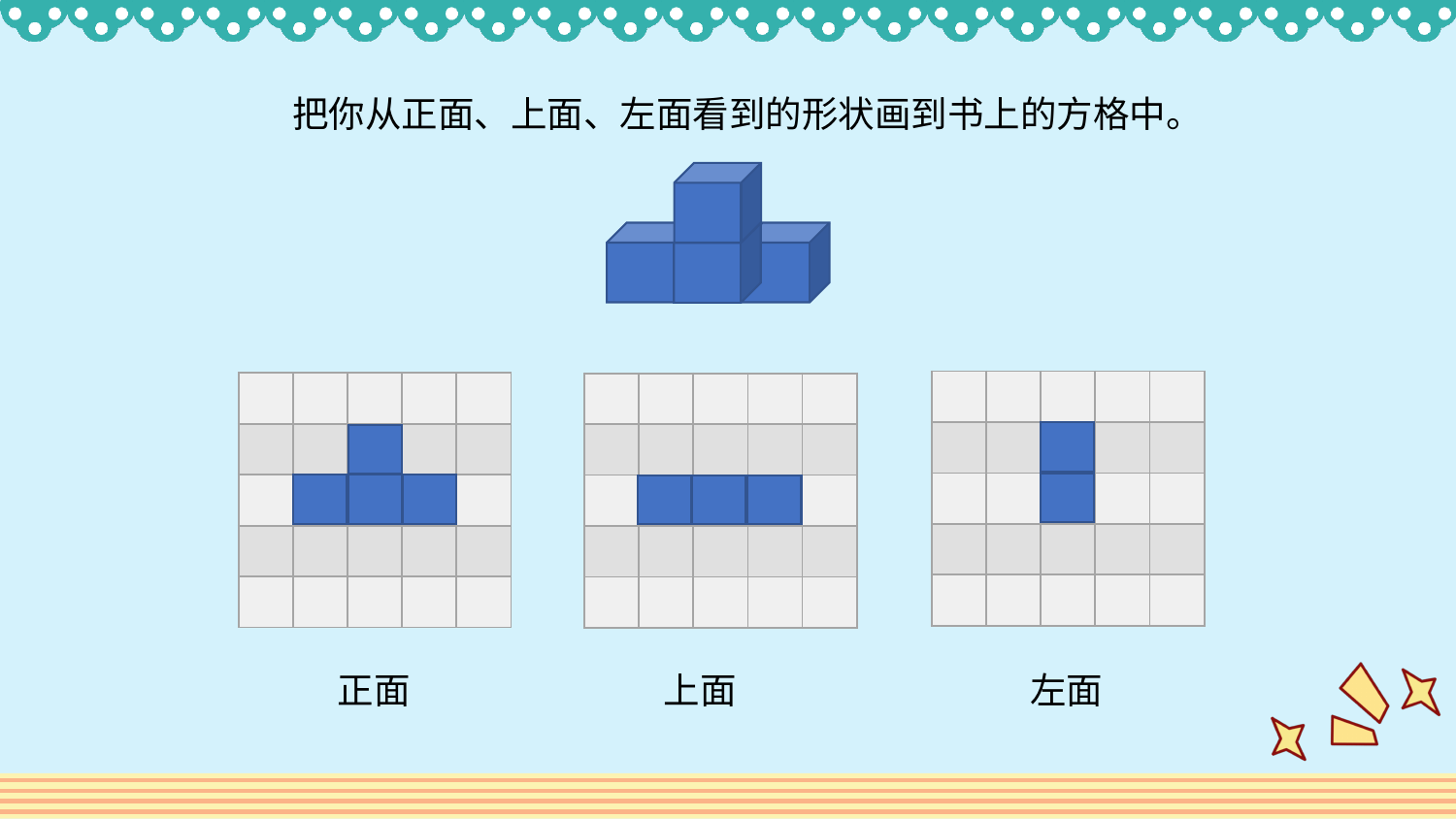

把你从正面、上面、左面看到的形状画到书上的方格中。

|  |  |  |  |  |
| --- | --- | --- | --- | --- |
|  |  |  |  |  |
|  |  |  |  |  |
|  |  |  |  |  |
|  |  |  |  |  |
|  |  |  |  |  |
| --- | --- | --- | --- | --- |
|  |  |  |  |  |
|  |  |  |  |  |
|  |  |  |  |  |
|  |  |  |  |  |
|  |  |  |  |  |
| --- | --- | --- | --- | --- |
|  |  |  |  |  |
|  |  |  |  |  |
|  |  |  |  |  |
|  |  |  |  |  |

正面
上面
左面